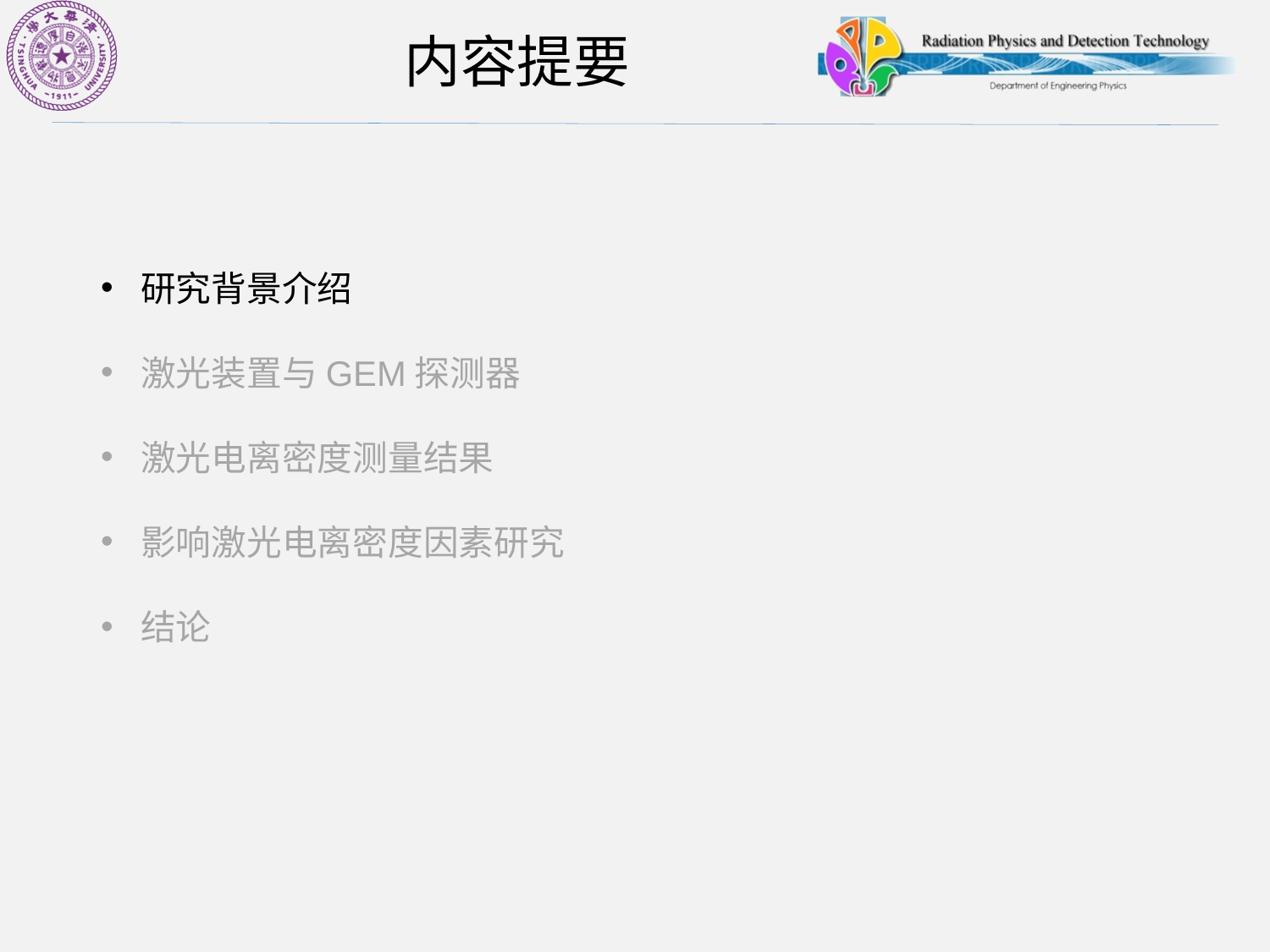

# 内容提要
研究背景介绍

激光装置与GEM探测器

激光电离密度测量结果

影响激光电离密度因素研究

结论